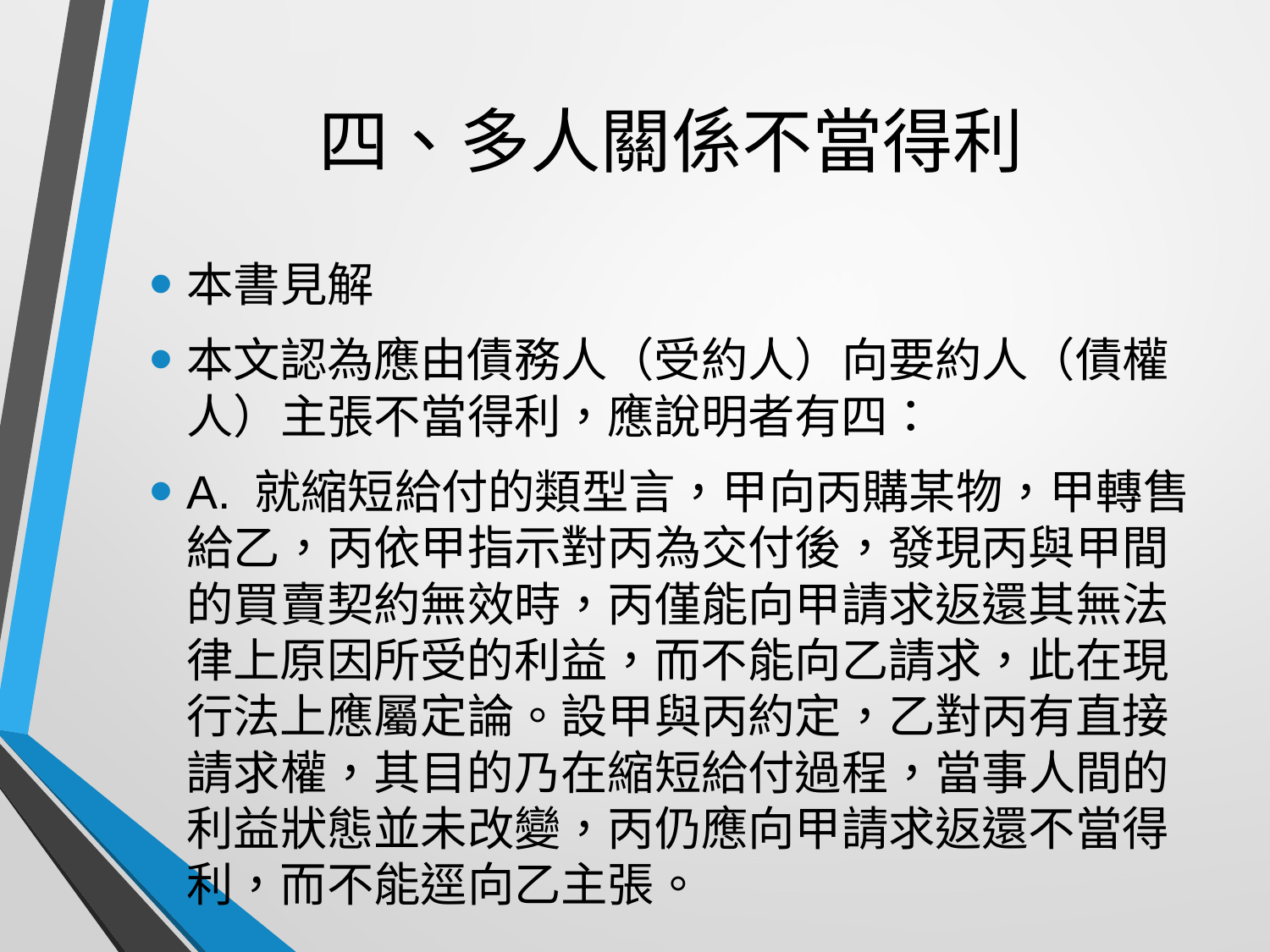

# 四、多人關係不當得利
本書見解
本文認為應由債務人（受約人）向要約人（債權人）主張不當得利，應說明者有四：
A. 就縮短給付的類型言，甲向丙購某物，甲轉售給乙，丙依甲指示對丙為交付後，發現丙與甲間的買賣契約無效時，丙僅能向甲請求返還其無法律上原因所受的利益，而不能向乙請求，此在現行法上應屬定論。設甲與丙約定，乙對丙有直接請求權，其目的乃在縮短給付過程，當事人間的利益狀態並未改變，丙仍應向甲請求返還不當得利，而不能逕向乙主張。